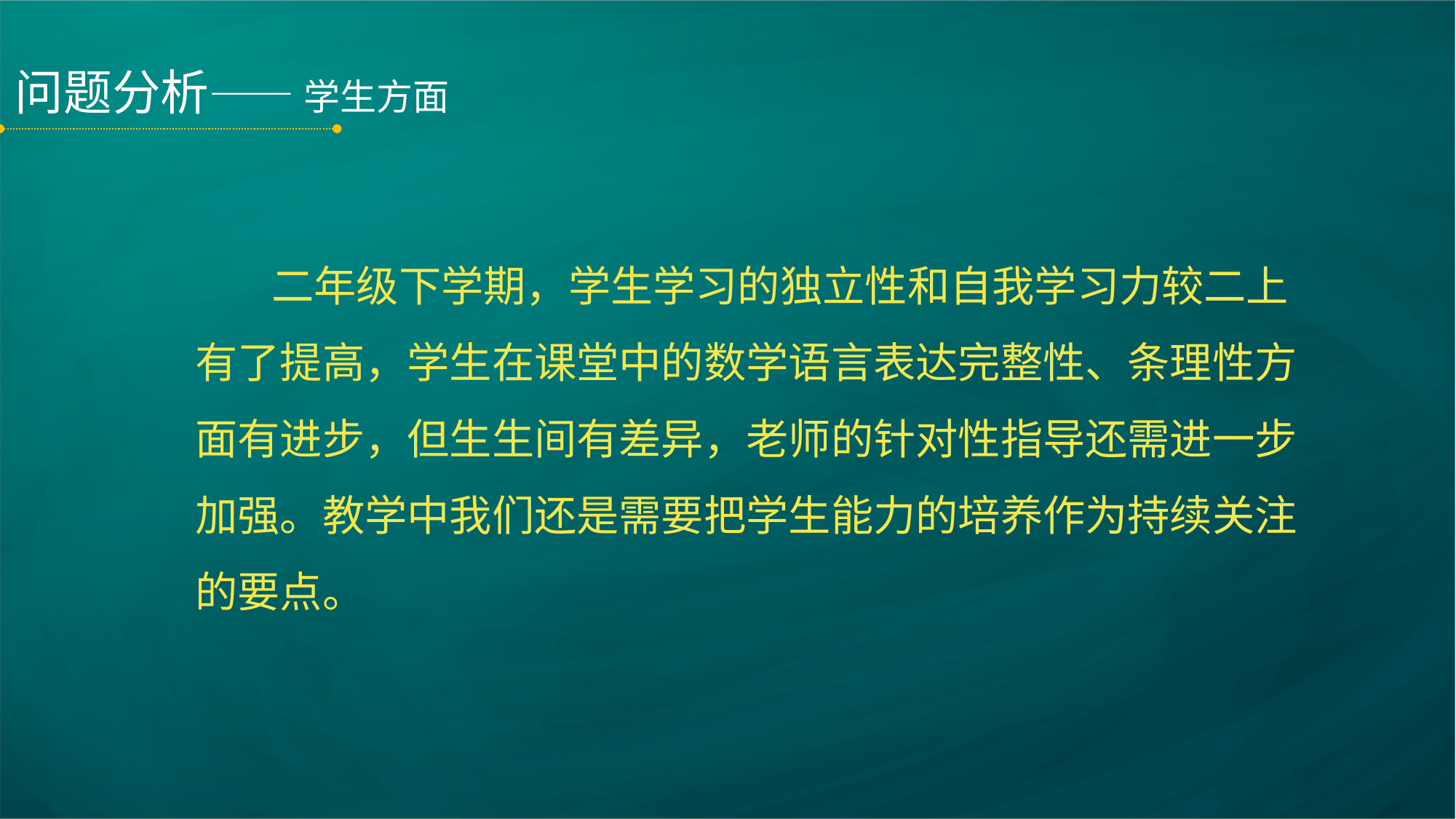

问题分析—— 学生方面
       二年级下学期，学生学习的独立性和自我学习力较二上有了提高，学生在课堂中的数学语言表达完整性、条理性方面有进步，但生生间有差异，老师的针对性指导还需进一步加强。教学中我们还是需要把学生能力的培养作为持续关注的要点。